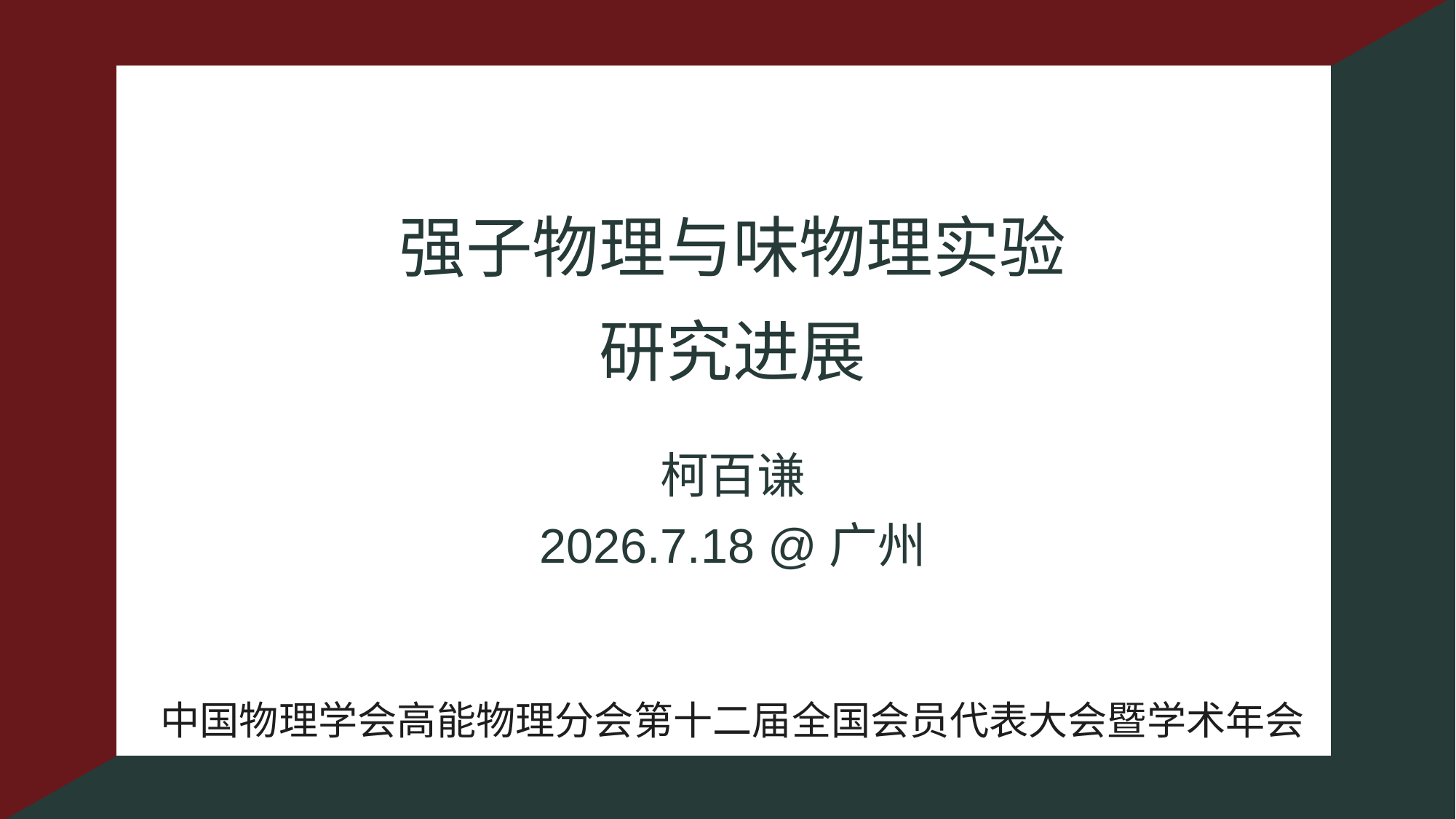

#
强子物理与味物理实验
研究进展

柯百谦
2026.7.18 @广州

中国物理学会高能物理分会第十二届全国会员代表大会暨学术年会